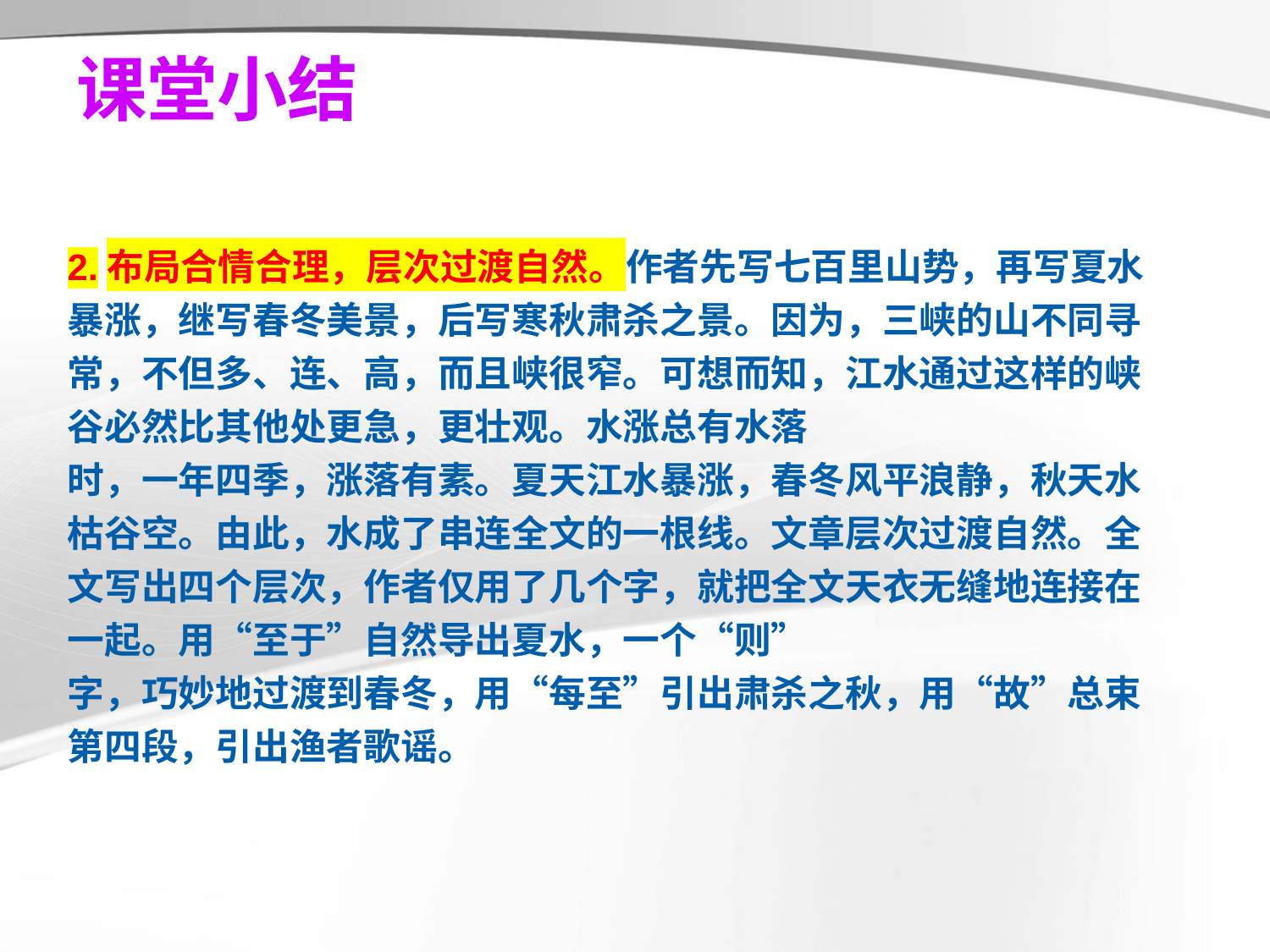

# 课堂小结
2.布局合情合理，层次过渡自然。作者先写七百里山势，再写夏水暴涨，继写春冬美景，后写寒秋肃杀之景。因为，三峡的山不同寻常，不但多、连、高，而且峡很窄。可想而知，江水通过这样的峡谷必然比其他处更急，更壮观。水涨总有水落
时，一年四季，涨落有素。夏天江水暴涨，春冬风平浪静，秋天水枯谷空。由此，水成了串连全文的一根线。文章层次过渡自然。全文写出四个层次，作者仅用了几个字，就把全文天衣无缝地连接在一起。用“至于”自然导出夏水，一个“则”
字，巧妙地过渡到春冬，用“每至”引出肃杀之秋，用“故”总束第四段，引出渔者歌谣。